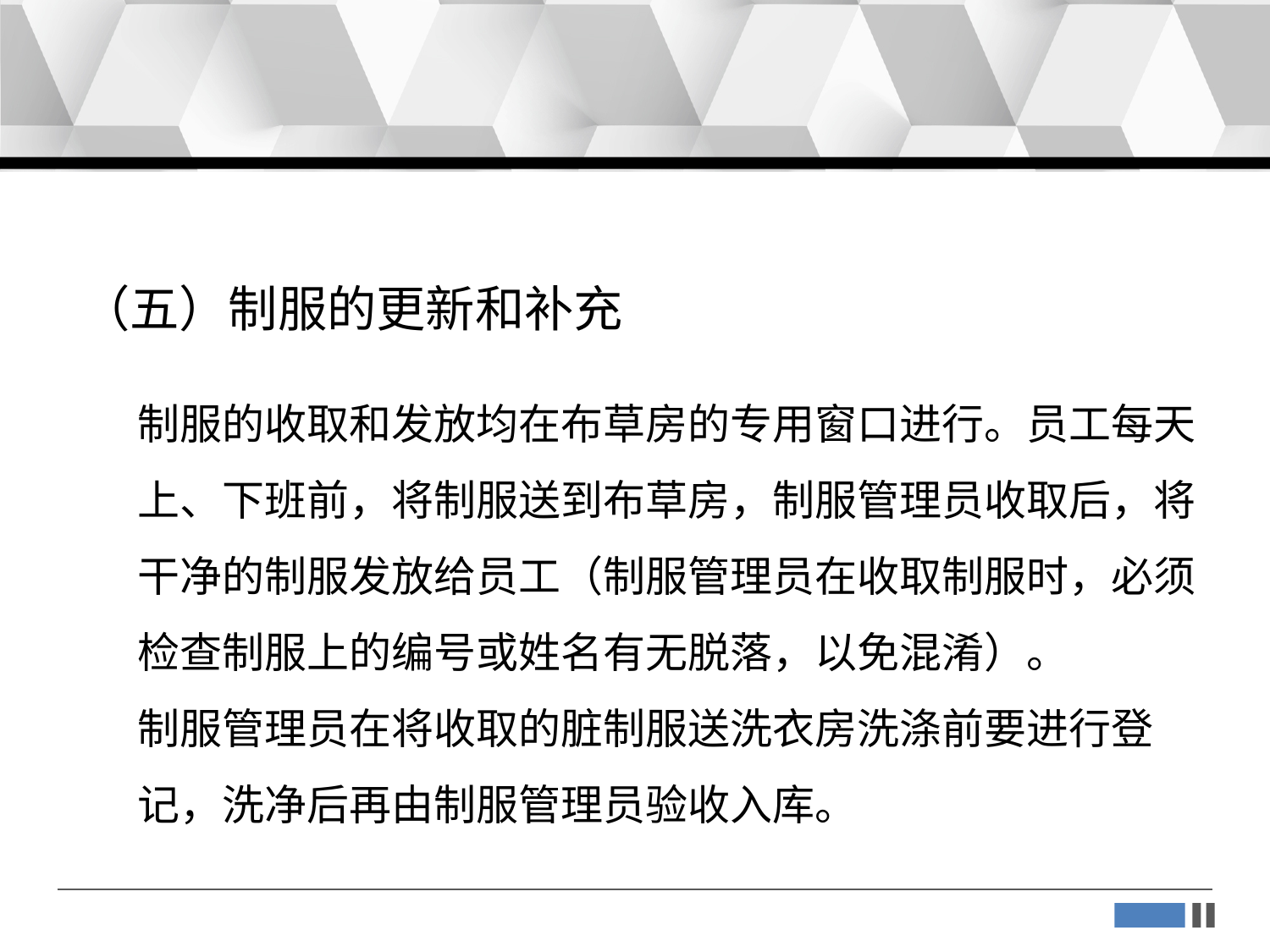

（五）制服的更新和补充
制服的收取和发放均在布草房的专用窗口进行。员工每天上、下班前，将制服送到布草房，制服管理员收取后，将干净的制服发放给员工（制服管理员在收取制服时，必须检查制服上的编号或姓名有无脱落，以免混淆）。
制服管理员在将收取的脏制服送洗衣房洗涤前要进行登记，洗净后再由制服管理员验收入库。